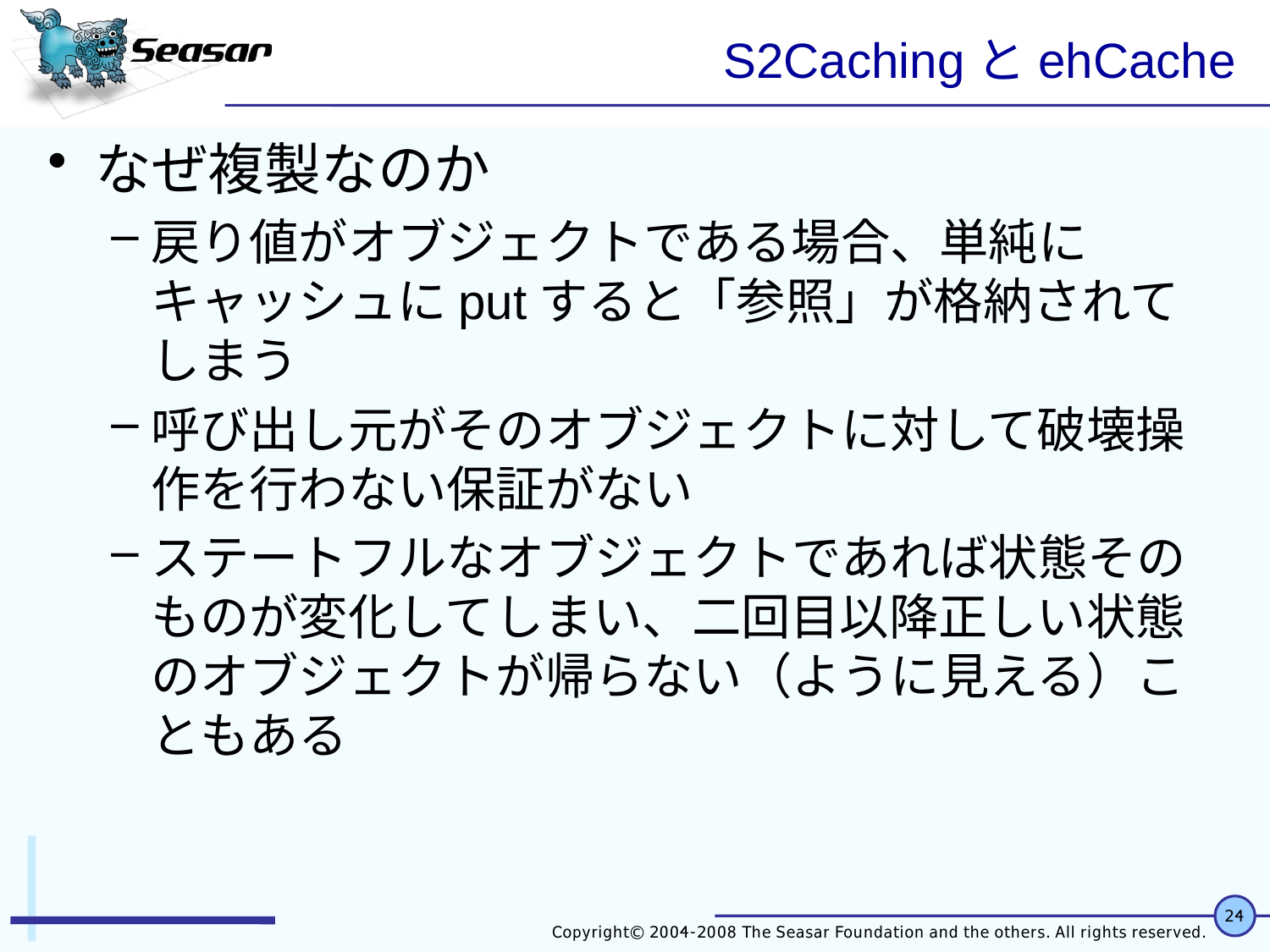

# S2CachingとehCache
なぜ複製なのか
戻り値がオブジェクトである場合、単純にキャッシュにputすると「参照」が格納されてしまう
呼び出し元がそのオブジェクトに対して破壊操作を行わない保証がない
ステートフルなオブジェクトであれば状態そのものが変化してしまい、二回目以降正しい状態のオブジェクトが帰らない（ように見える）こともある